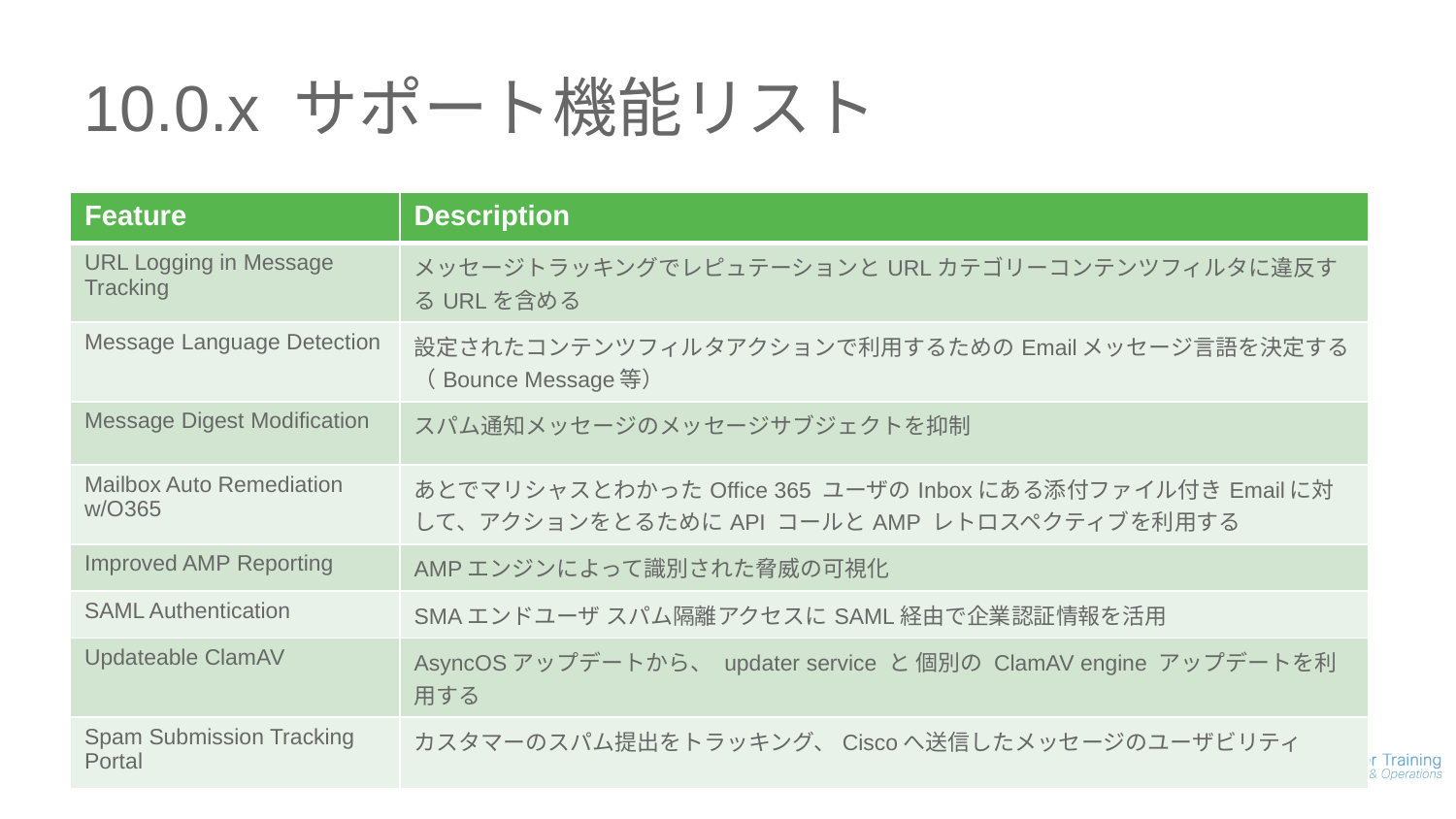

# 10.0.x サポート機能リスト
| Feature | Description |
| --- | --- |
| URL Logging in Message Tracking | メッセージトラッキングでレピュテーションとURLカテゴリーコンテンツフィルタに違反するURLを含める |
| Message Language Detection | 設定されたコンテンツフィルタアクションで利用するためのEmailメッセージ言語を決定する （Bounce Message等） |
| Message Digest Modification | スパム通知メッセージのメッセージサブジェクトを抑制 |
| Mailbox Auto Remediation w/O365 | あとでマリシャスとわかったOffice 365 ユーザのInboxにある添付ファイル付きEmailに対して、アクションをとるためにAPI コールとAMP レトロスペクティブを利用する |
| Improved AMP Reporting | AMPエンジンによって識別された脅威の可視化 |
| SAML Authentication | SMAエンドユーザ スパム隔離アクセスにSAML経由で企業認証情報を活用 |
| Updateable ClamAV | AsyncOSアップデートから、 updater service と 個別の ClamAV engine アップデートを利用する |
| Spam Submission Tracking Portal | カスタマーのスパム提出をトラッキング、Ciscoへ送信したメッセージのユーザビリティ |